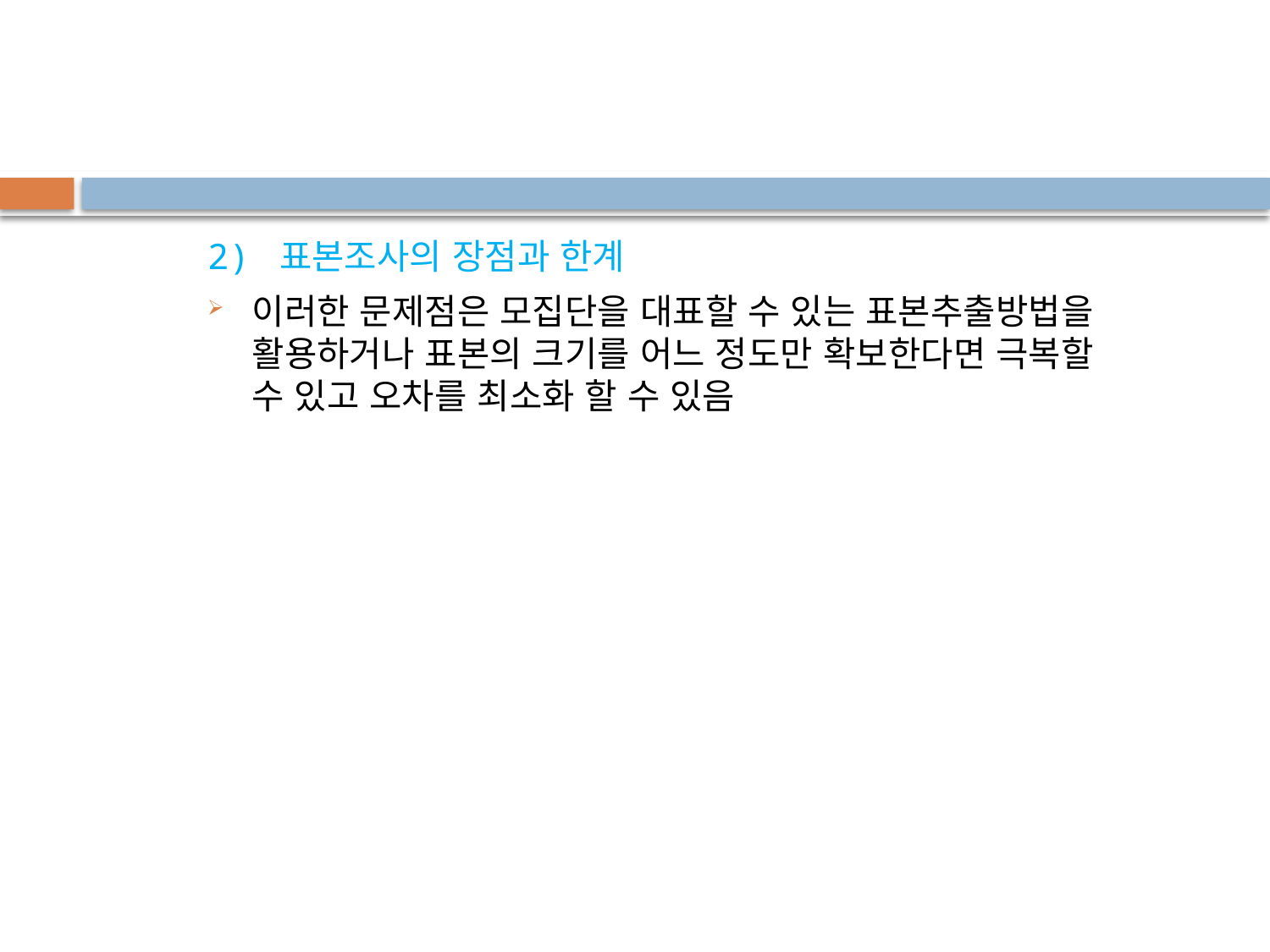

2) 표본조사의 장점과 한계
이러한 문제점은 모집단을 대표할 수 있는 표본추출방법을 활용하거나 표본의 크기를 어느 정도만 확보한다면 극복할 수 있고 오차를 최소화 할 수 있음